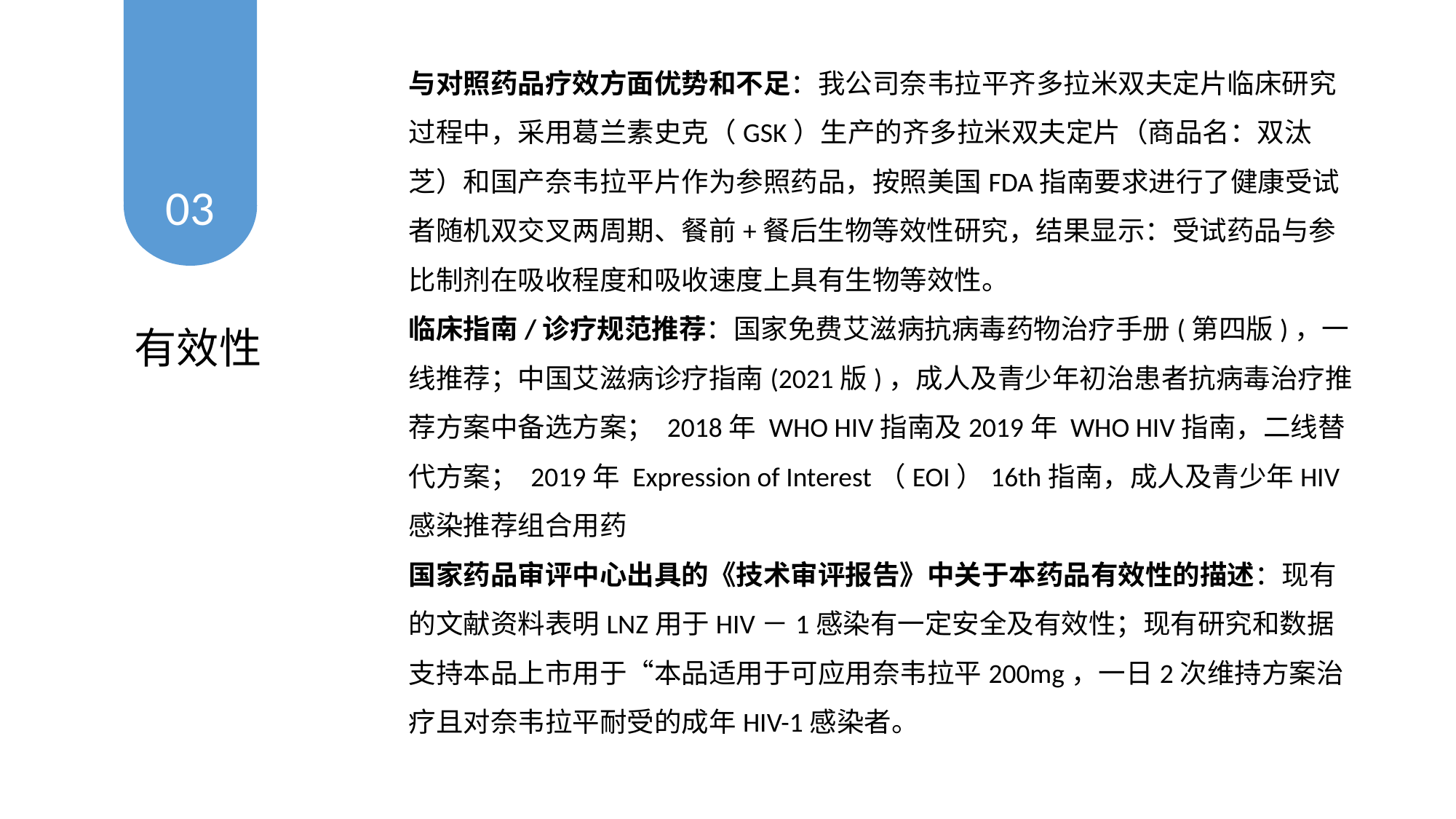

与对照药品疗效方面优势和不足：我公司奈韦拉平齐多拉米双夫定片临床研究过程中，采用葛兰素史克（GSK）生产的齐多拉米双夫定片（商品名：双汰芝）和国产奈韦拉平片作为参照药品，按照美国FDA指南要求进行了健康受试者随机双交叉两周期、餐前+餐后生物等效性研究，结果显示：受试药品与参比制剂在吸收程度和吸收速度上具有生物等效性。
临床指南/诊疗规范推荐：国家免费艾滋病抗病毒药物治疗手册(第四版)，一线推荐；中国艾滋病诊疗指南(2021版)，成人及青少年初治患者抗病毒治疗推荐方案中备选方案； 2018年 WHO HIV指南及2019年 WHO HIV指南，二线替代方案； 2019年 Expression of Interest（EOI）16th指南，成人及青少年HIV感染推荐组合用药
国家药品审评中心出具的《技术审评报告》中关于本药品有效性的描述：现有的文献资料表明LNZ用于HIV－1感染有一定安全及有效性；现有研究和数据支持本品上市用于“本品适用于可应用奈韦拉平200mg，一日2次维持方案治疗且对奈韦拉平耐受的成年HIV-1感染者。
03
有效性